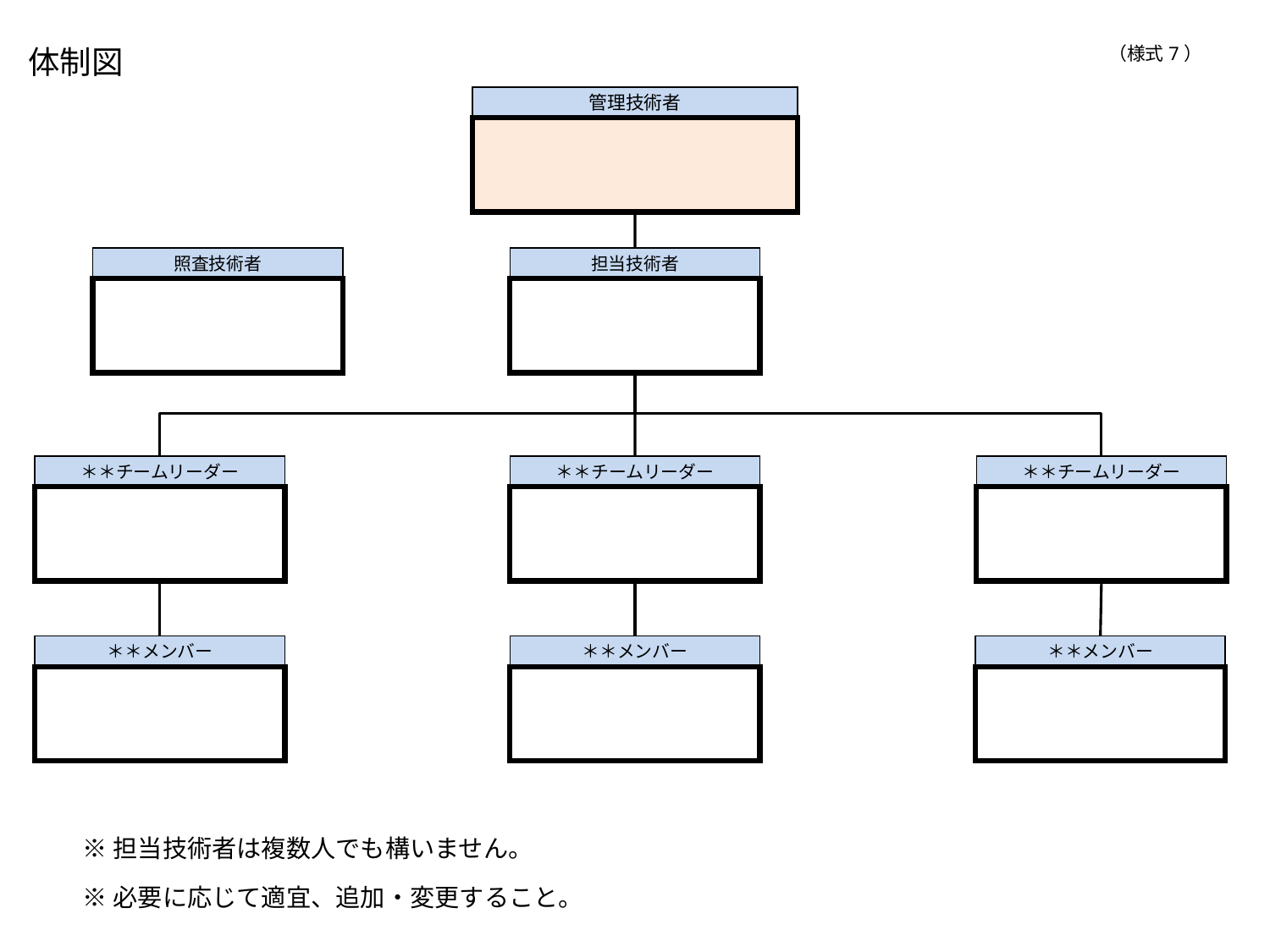

体制図
（様式7）
管理技術者

照査技術者

担当技術者

＊＊チームリーダー

＊＊チームリーダー

＊＊チームリーダー

＊＊メンバー

＊＊メンバー

＊＊メンバー

※担当技術者は複数人でも構いません。
※必要に応じて適宜、追加・変更すること。